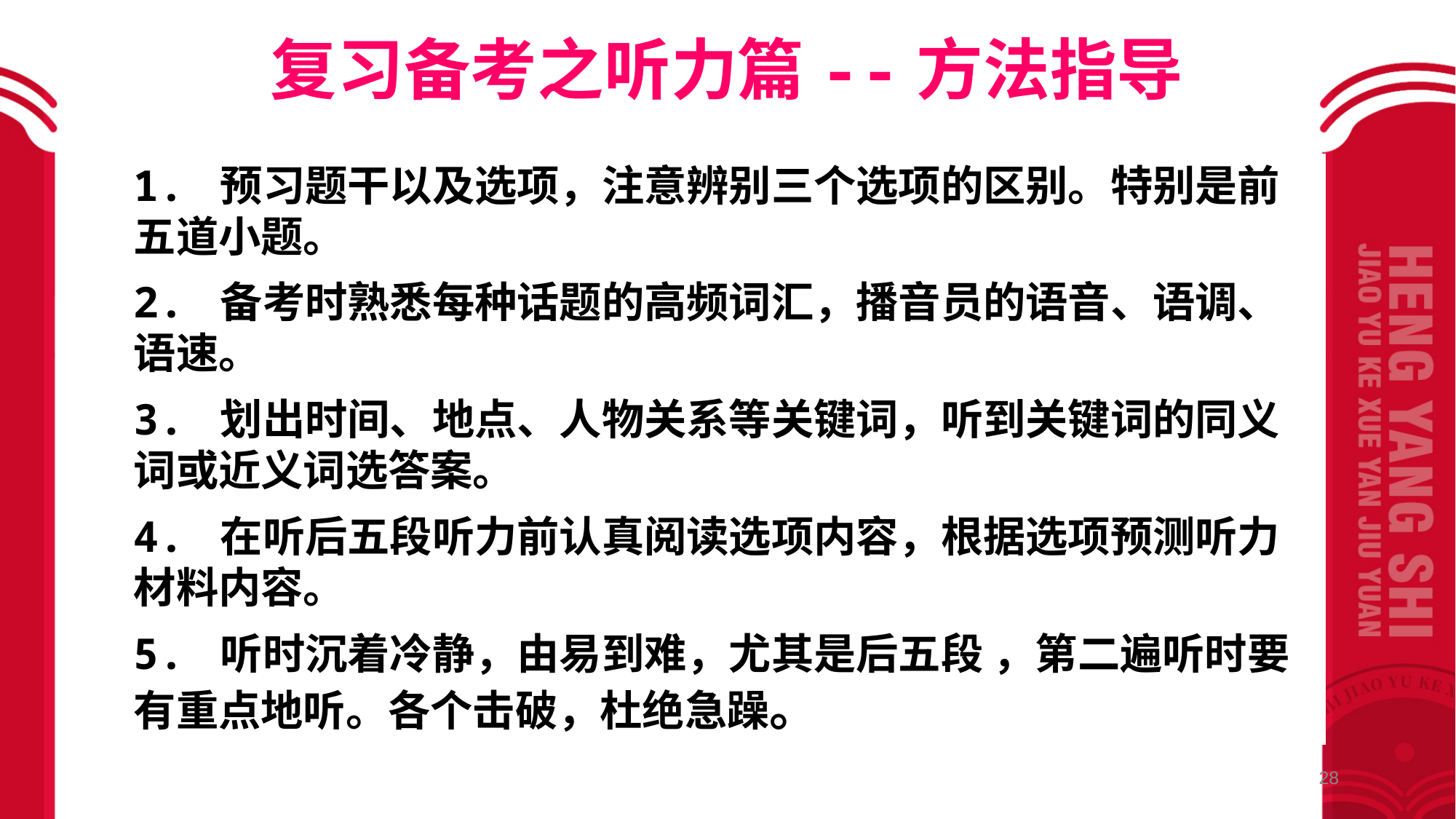

复习备考之听力篇--方法指导
1. 预习题干以及选项，注意辨别三个选项的区别。特别是前五道小题。
2. 备考时熟悉每种话题的高频词汇，播音员的语音、语调、语速。
3. 划出时间、地点、人物关系等关键词，听到关键词的同义词或近义词选答案。
4. 在听后五段听力前认真阅读选项内容，根据选项预测听力材料内容。
5. 听时沉着冷静，由易到难，尤其是后五段 ，第二遍听时要有重点地听。各个击破，杜绝急躁。
28